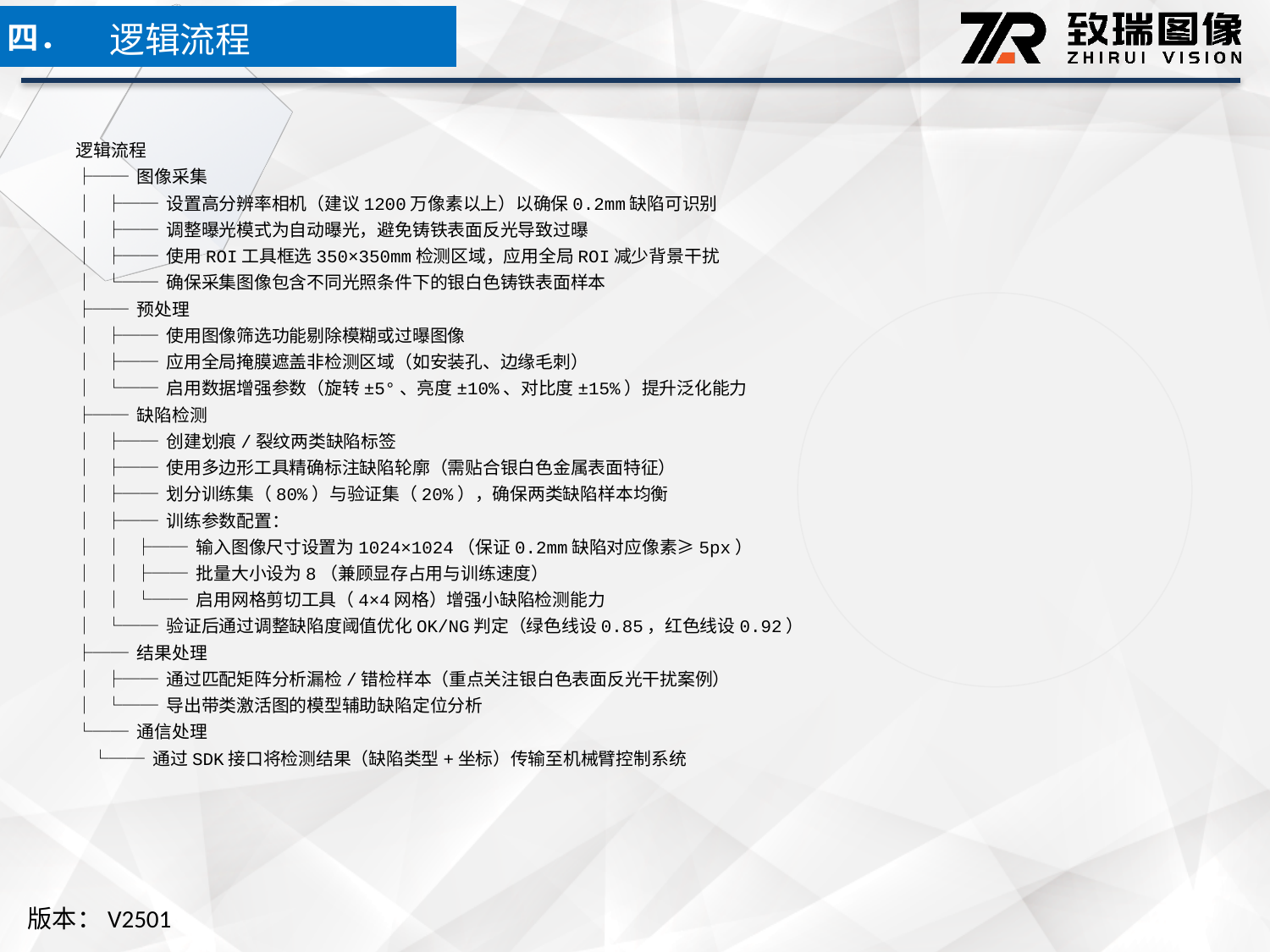

逻辑流程
四．

逻辑流程
├── 图像采集
│   ├── 设置高分辨率相机（建议1200万像素以上）以确保0.2mm缺陷可识别
│   ├── 调整曝光模式为自动曝光，避免铸铁表面反光导致过曝
│   ├── 使用ROI工具框选350×350mm检测区域，应用全局ROI减少背景干扰
│   └── 确保采集图像包含不同光照条件下的银白色铸铁表面样本
├── 预处理
│   ├── 使用图像筛选功能剔除模糊或过曝图像
│   ├── 应用全局掩膜遮盖非检测区域（如安装孔、边缘毛刺）
│   └── 启用数据增强参数（旋转±5°、亮度±10%、对比度±15%）提升泛化能力
├── 缺陷检测
│   ├── 创建划痕/裂纹两类缺陷标签
│   ├── 使用多边形工具精确标注缺陷轮廓（需贴合银白色金属表面特征）
│   ├── 划分训练集（80%）与验证集（20%），确保两类缺陷样本均衡
│   ├── 训练参数配置：
│   │   ├── 输入图像尺寸设置为1024×1024（保证0.2mm缺陷对应像素≥5px）
│   │   ├── 批量大小设为8（兼顾显存占用与训练速度）
│   │   └── 启用网格剪切工具（4×4网格）增强小缺陷检测能力
│   └── 验证后通过调整缺陷度阈值优化OK/NG判定（绿色线设0.85，红色线设0.92）
├── 结果处理
│   ├── 通过匹配矩阵分析漏检/错检样本（重点关注银白色表面反光干扰案例）
│   └── 导出带类激活图的模型辅助缺陷定位分析
└── 通信处理
    └── 通过SDK接口将检测结果（缺陷类型+坐标）传输至机械臂控制系统